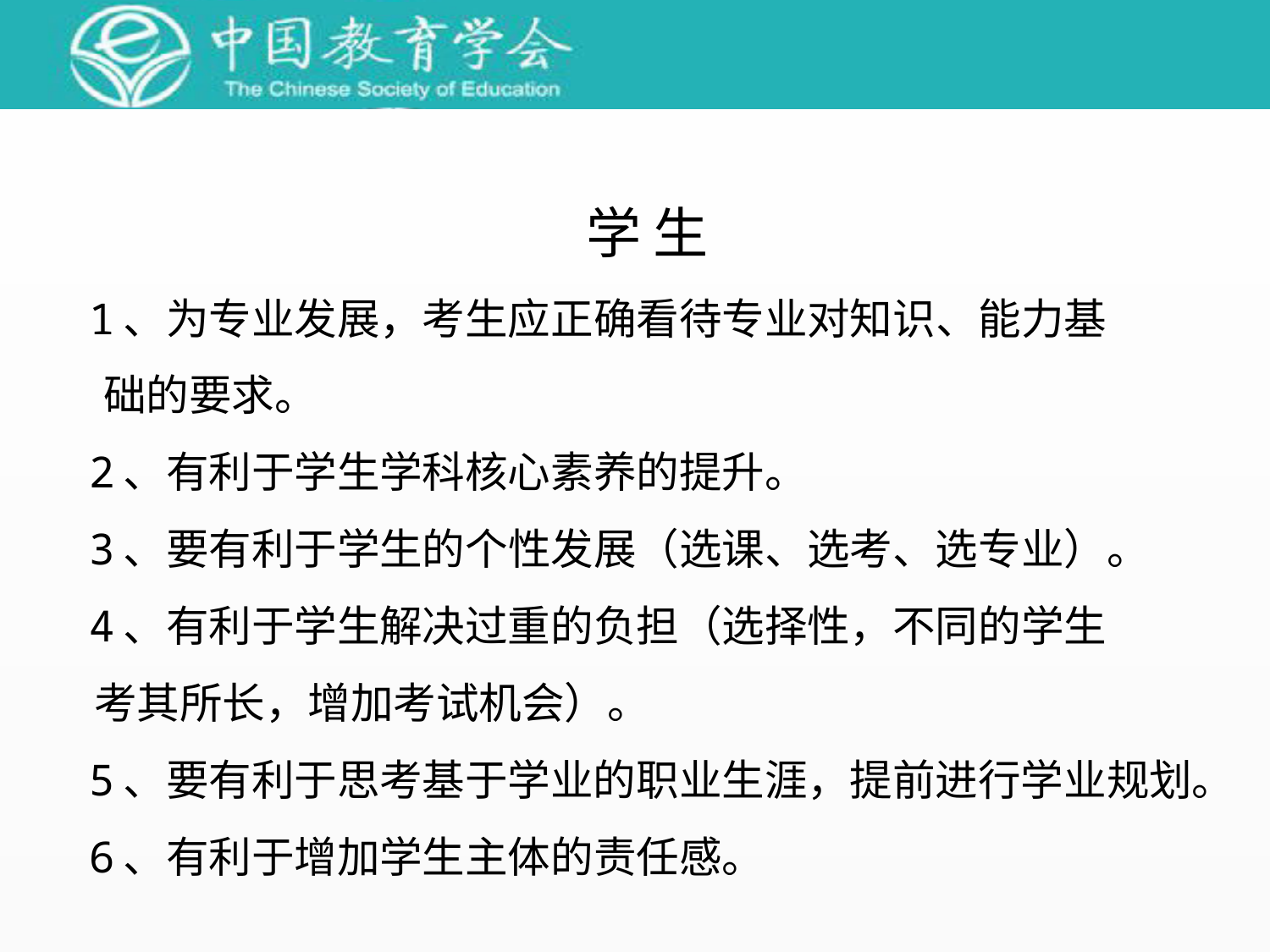

学 生
  1、为专业发展，考生应正确看待专业对知识、能力基
      础的要求。
  2、有利于学生学科核心素养的提升。
  3、要有利于学生的个性发展（选课、选考、选专业）。
  4、有利于学生解决过重的负担（选择性，不同的学生
     考其所长，增加考试机会）。
  5、要有利于思考基于学业的职业生涯，提前进行学业规划。
  6、有利于增加学生主体的责任感。